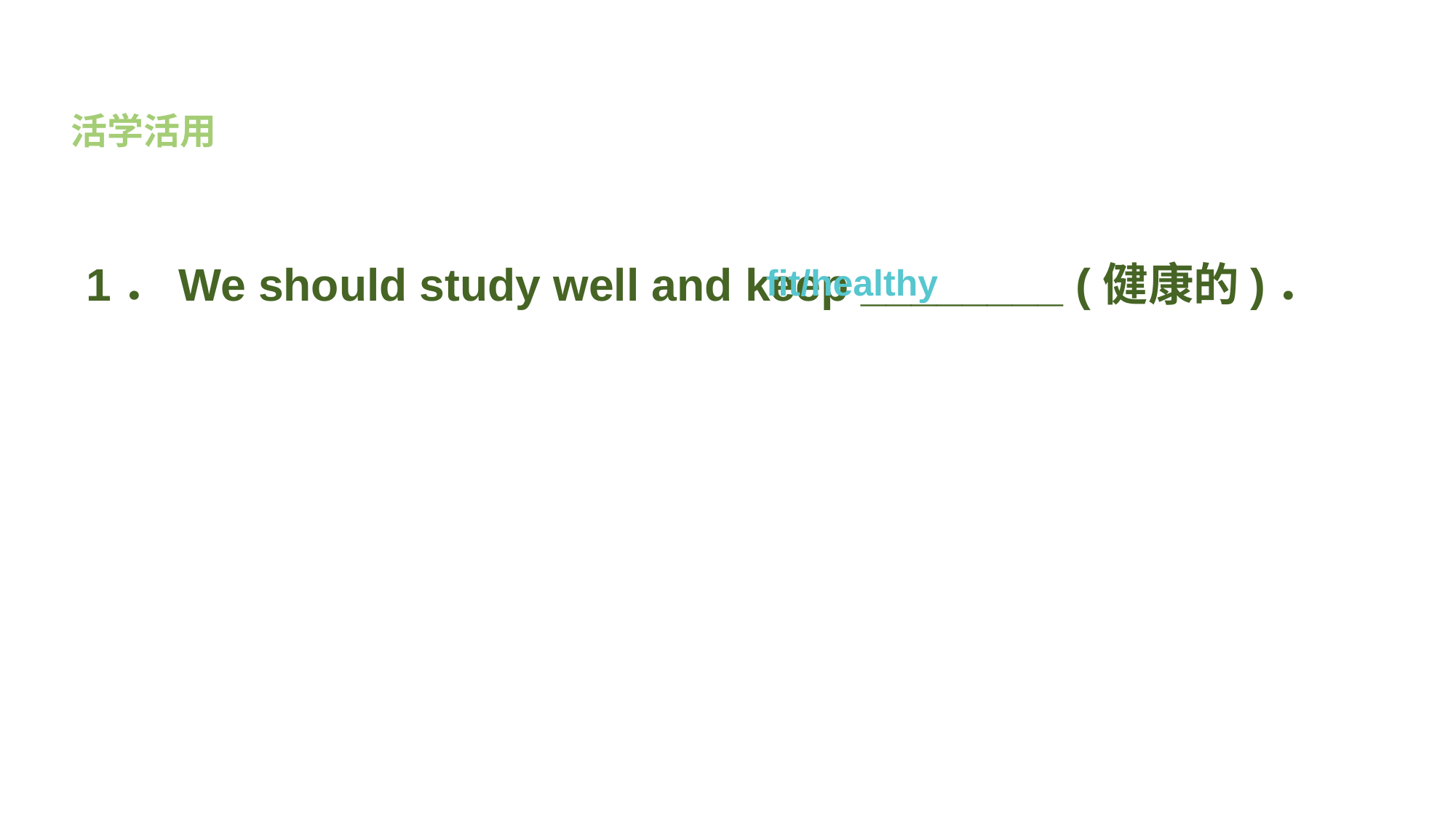

活学活用
1．We should study well and keep ________ (健康的)．
fit/healthy